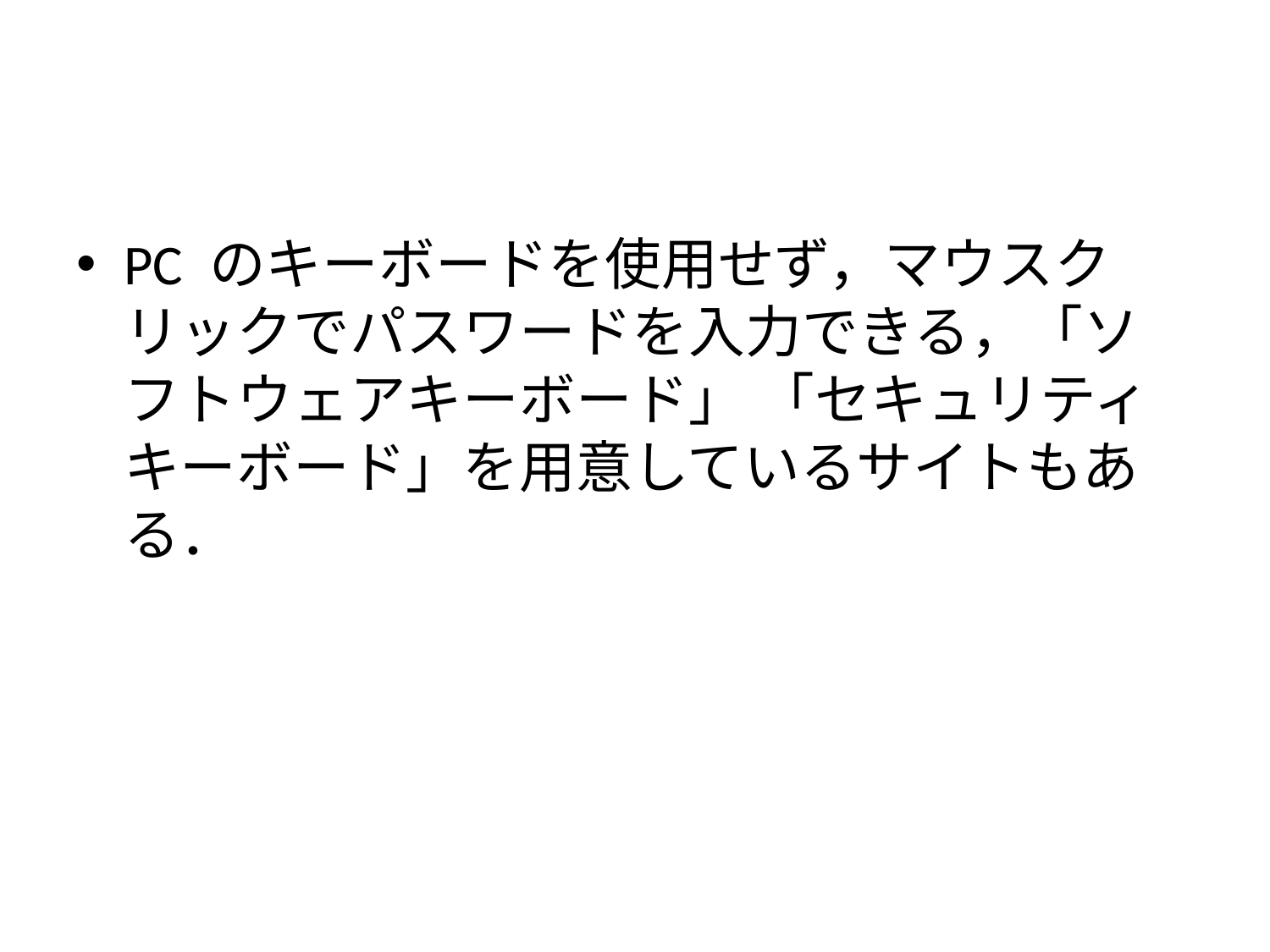

#
PC のキーボードを使用せず，マウスクリックでパスワードを入力できる，「ソフトウェアキーボード」 「セキュリティキーボード」を用意しているサイトもある．